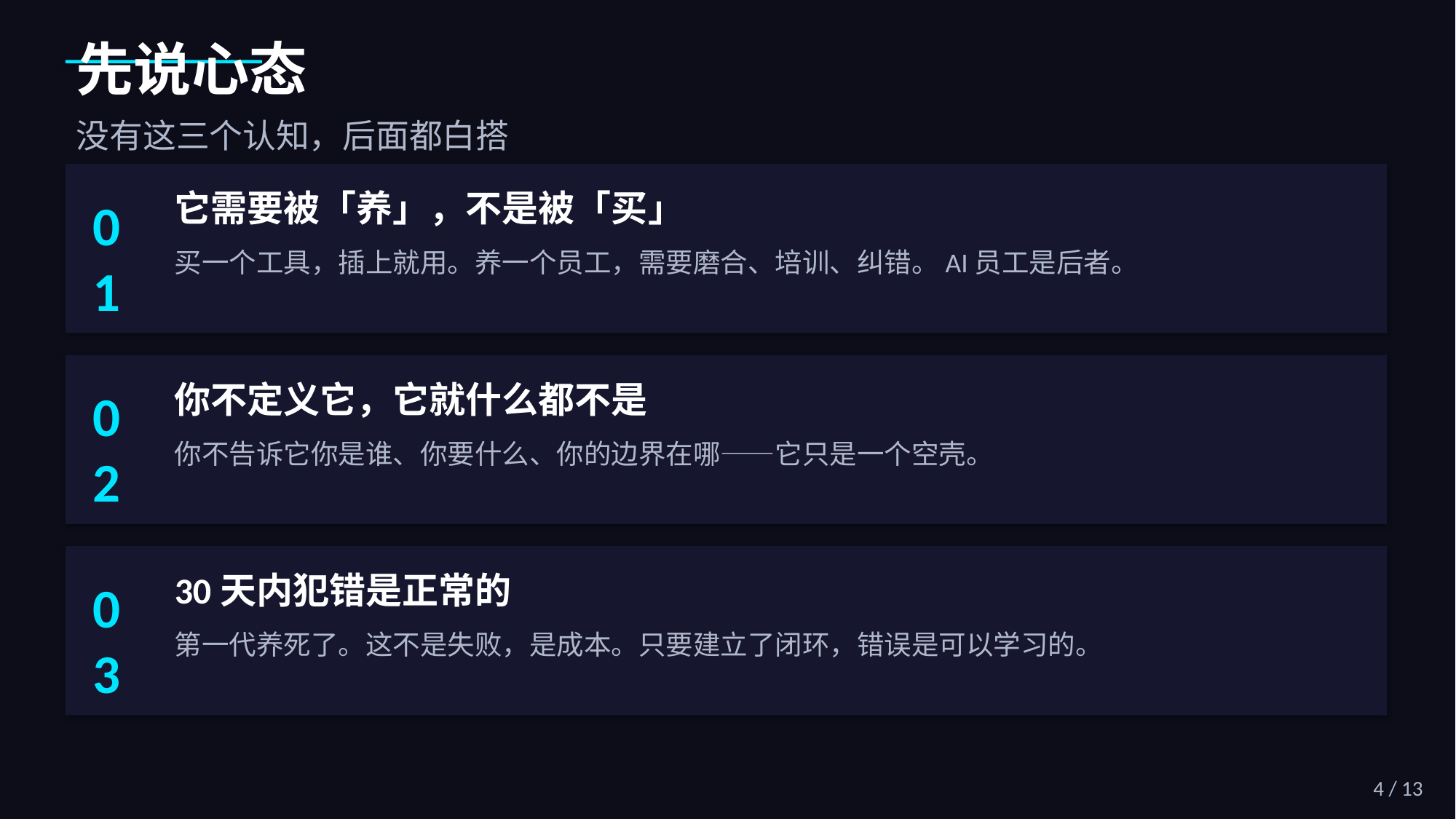

先说心态

没有这三个认知，后面都白搭

它需要被「养」，不是被「买」
01
买一个工具，插上就用。养一个员工，需要磨合、培训、纠错。AI员工是后者。

你不定义它，它就什么都不是
02
你不告诉它你是谁、你要什么、你的边界在哪——它只是一个空壳。

30天内犯错是正常的
03
第一代养死了。这不是失败，是成本。只要建立了闭环，错误是可以学习的。
4 / 13